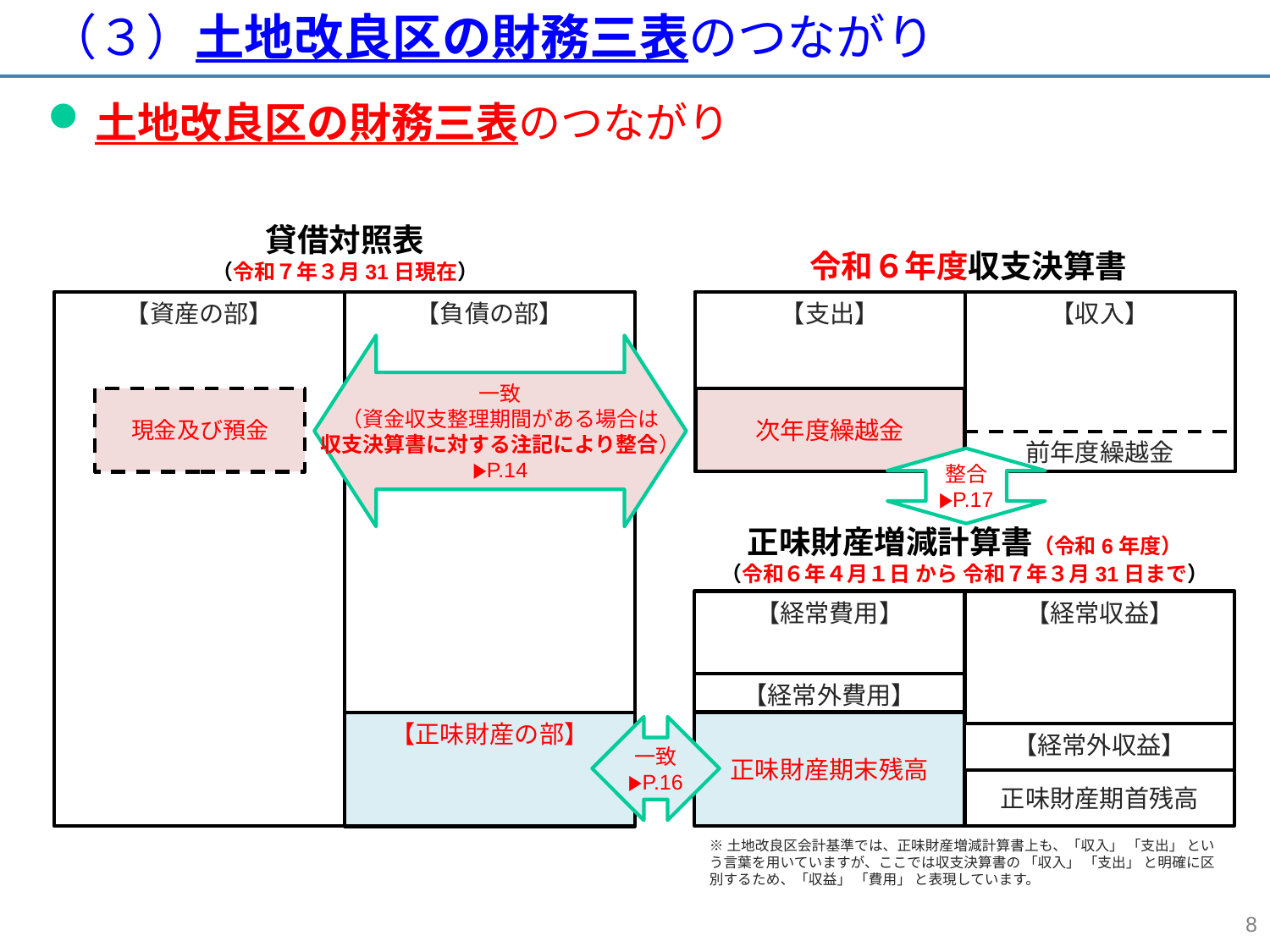

# （３）土地改良区の財務三表のつながり
土地改良区の財務三表のつながり
貸借対照表
（令和７年３月31日現在）
令和６年度収支決算書
【資産の部】
【支出】
【収入】
【負債の部】
一致
（資金収支整理期間がある場合は
収支決算書に対する注記により整合）
▶P.14
現金及び預金
次年度繰越金
前年度繰越金
整合
▶P.17
正味財産増減計算書（令和6年度）
（令和６年４月１日 から 令和７年３月31日まで）
【経常費用】
【経常収益】
【経常外費用】
正味財産期末残高
【正味財産の部】
一致
▶P.16
【経常外収益】
正味財産期首残高
※土地改良区会計基準では、正味財産増減計算書上も、「収入」 「支出」 という言葉を用いていますが、ここでは収支決算書の 「収入」 「支出」 と明確に区別するため、「収益」 「費用」 と表現しています。
8